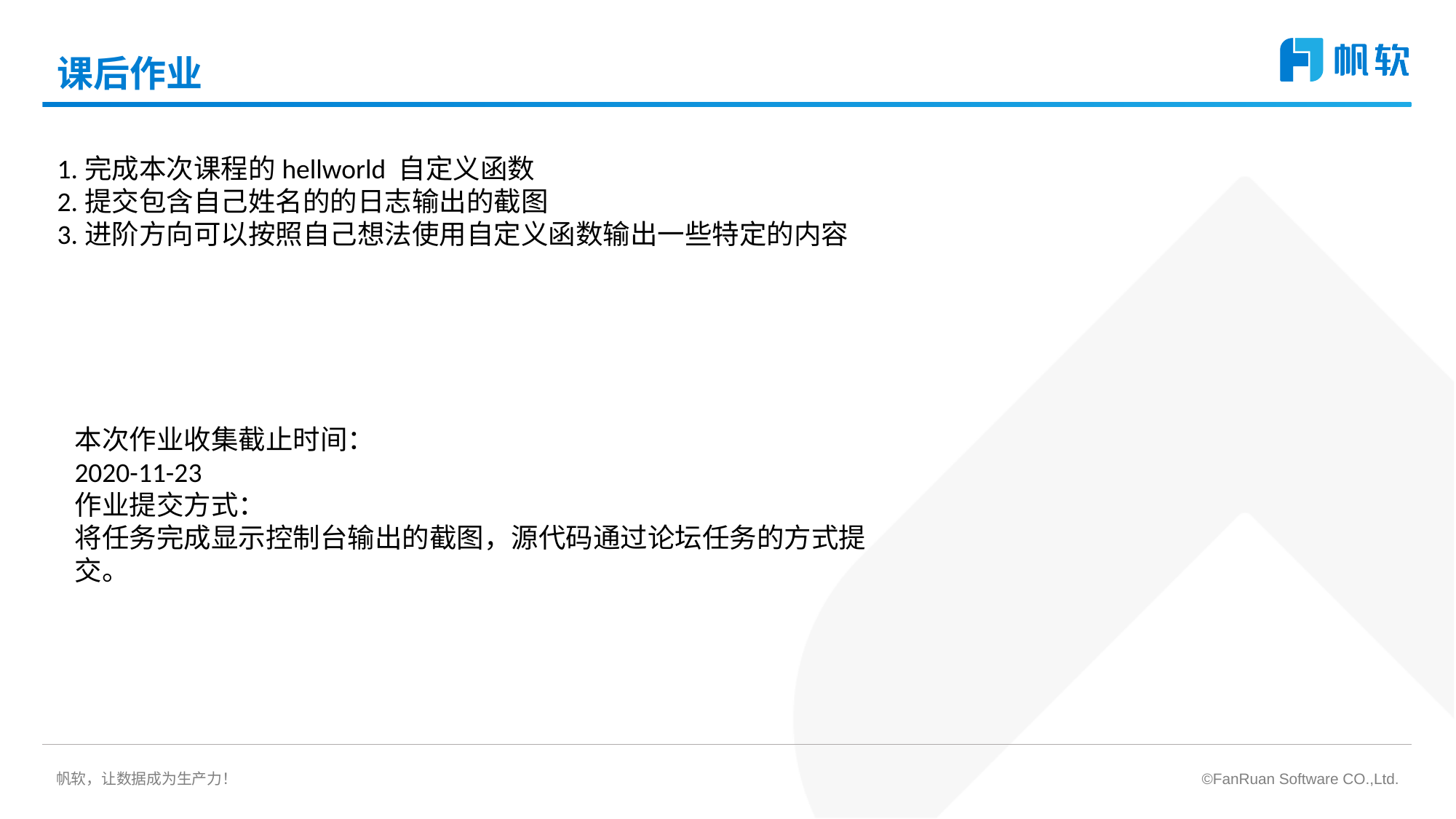

# 课后作业
1.完成本次课程的hellworld 自定义函数
2.提交包含自己姓名的的日志输出的截图
3.进阶方向可以按照自己想法使用自定义函数输出一些特定的内容
本次作业收集截止时间：
2020-11-23
作业提交方式：
将任务完成显示控制台输出的截图，源代码通过论坛任务的方式提交。